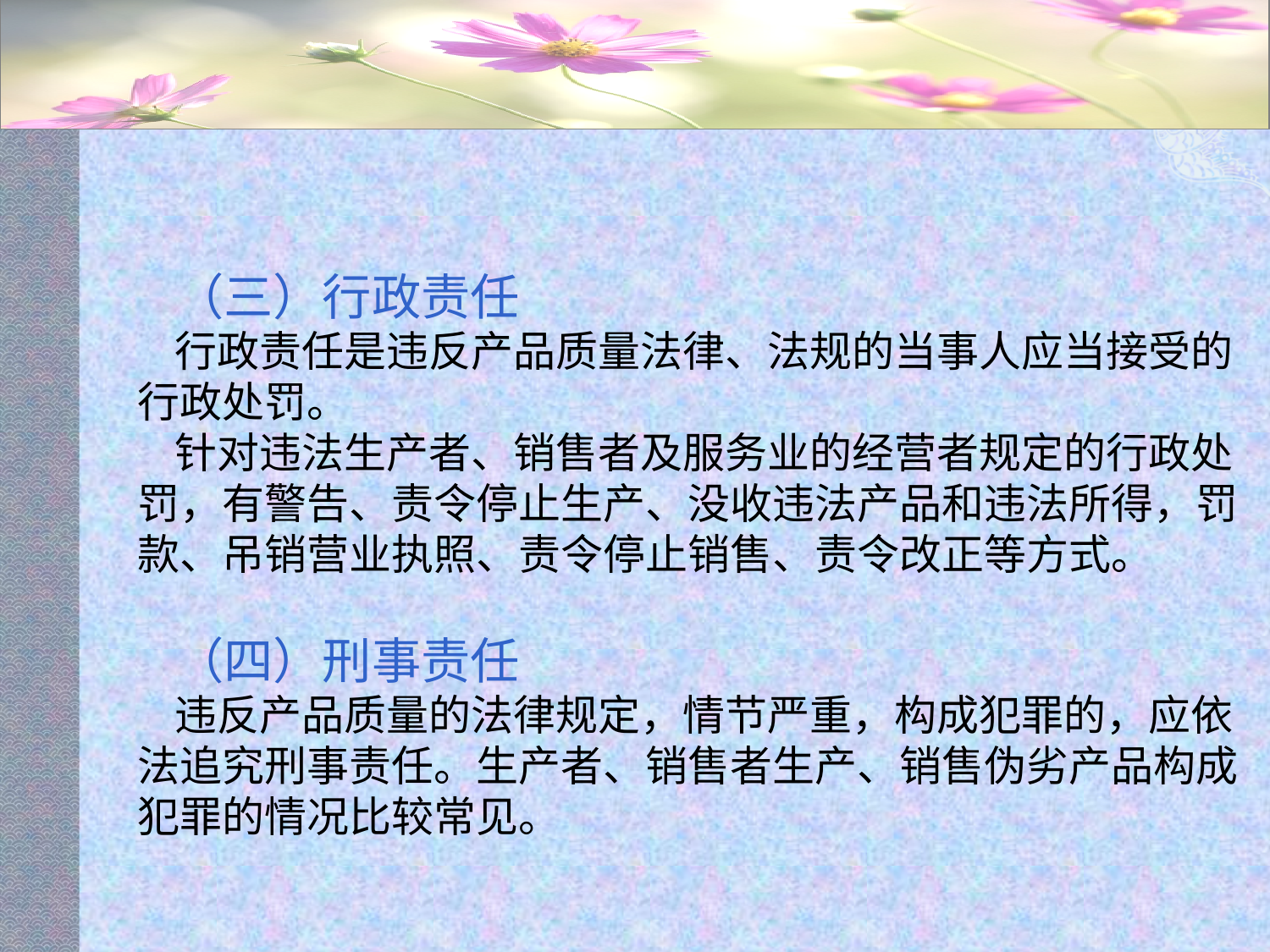

#
（三）行政责任
行政责任是违反产品质量法律、法规的当事人应当接受的行政处罚。
针对违法生产者、销售者及服务业的经营者规定的行政处罚，有警告、责令停止生产、没收违法产品和违法所得，罚款、吊销营业执照、责令停止销售、责令改正等方式。

（四）刑事责任
违反产品质量的法律规定，情节严重，构成犯罪的，应依法追究刑事责任。生产者、销售者生产、销售伪劣产品构成犯罪的情况比较常见。